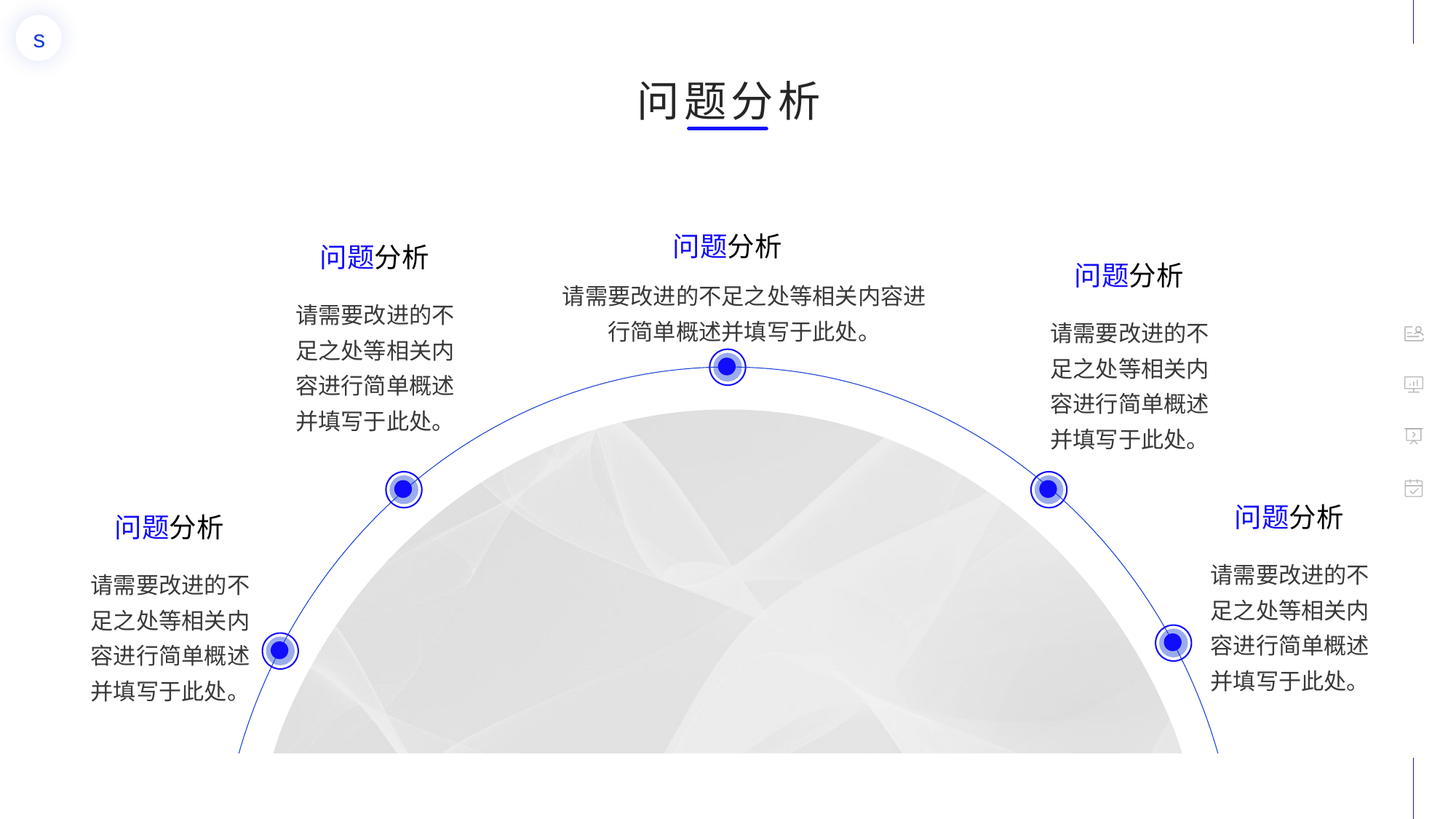

问题分析

问题分析
问题分析
问题分析
请需要改进的不足之处等相关内容进行简单概述并填写于此处。

请需要改进的不足之处等相关内容进行简单概述并填写于此处。

请需要改进的不足之处等相关内容进行简单概述并填写于此处。

问题分析
问题分析
请需要改进的不足之处等相关内容进行简单概述并填写于此处。

请需要改进的不足之处等相关内容进行简单概述并填写于此处。